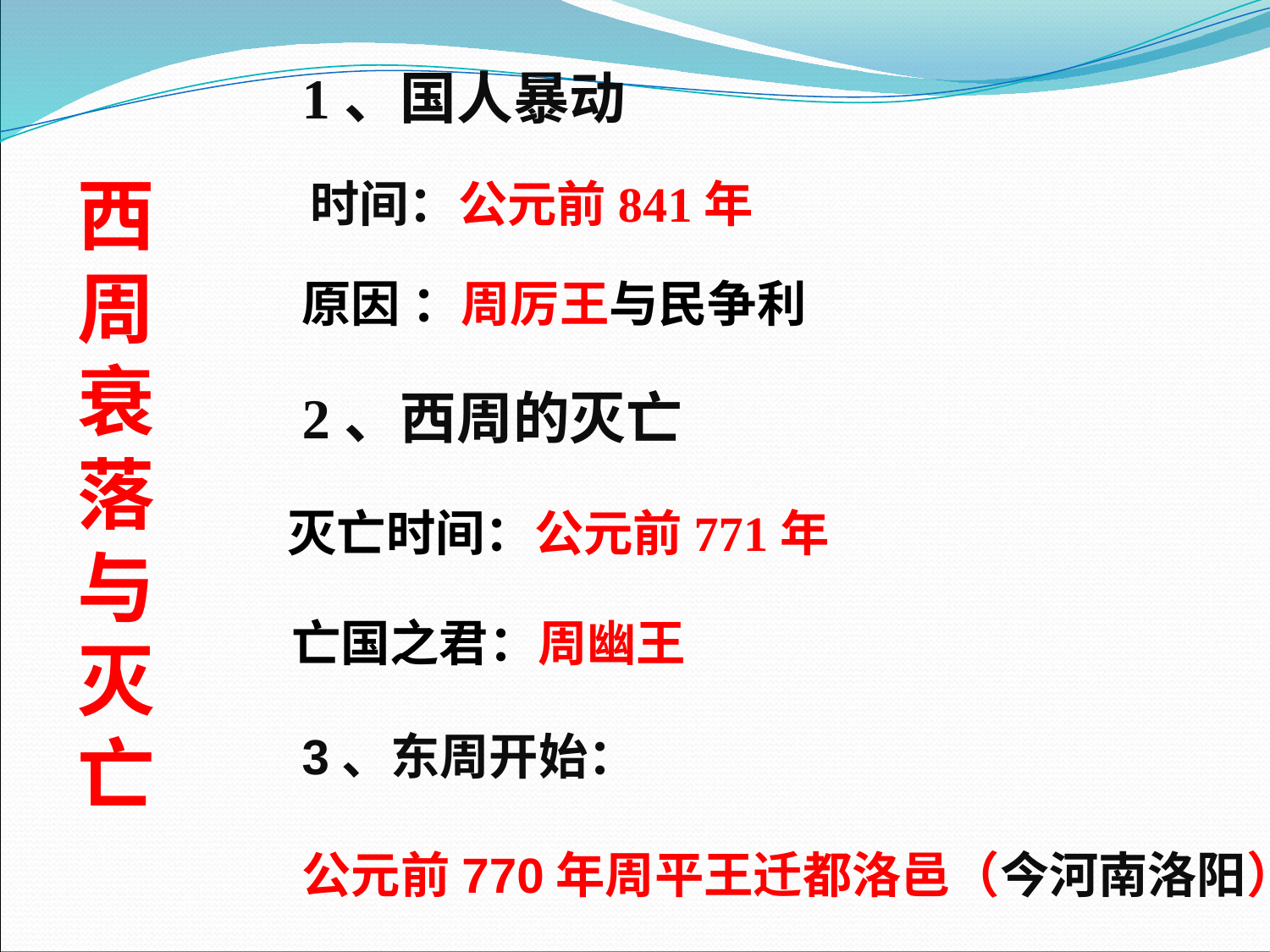

1、国人暴动
西周衰落与灭亡
 时间：公元前841年
原因 ：周厉王与民争利
2、西周的灭亡
灭亡时间：公元前771年
亡国之君：周幽王
3、东周开始：

公元前770年周平王迁都洛邑（今河南洛阳）